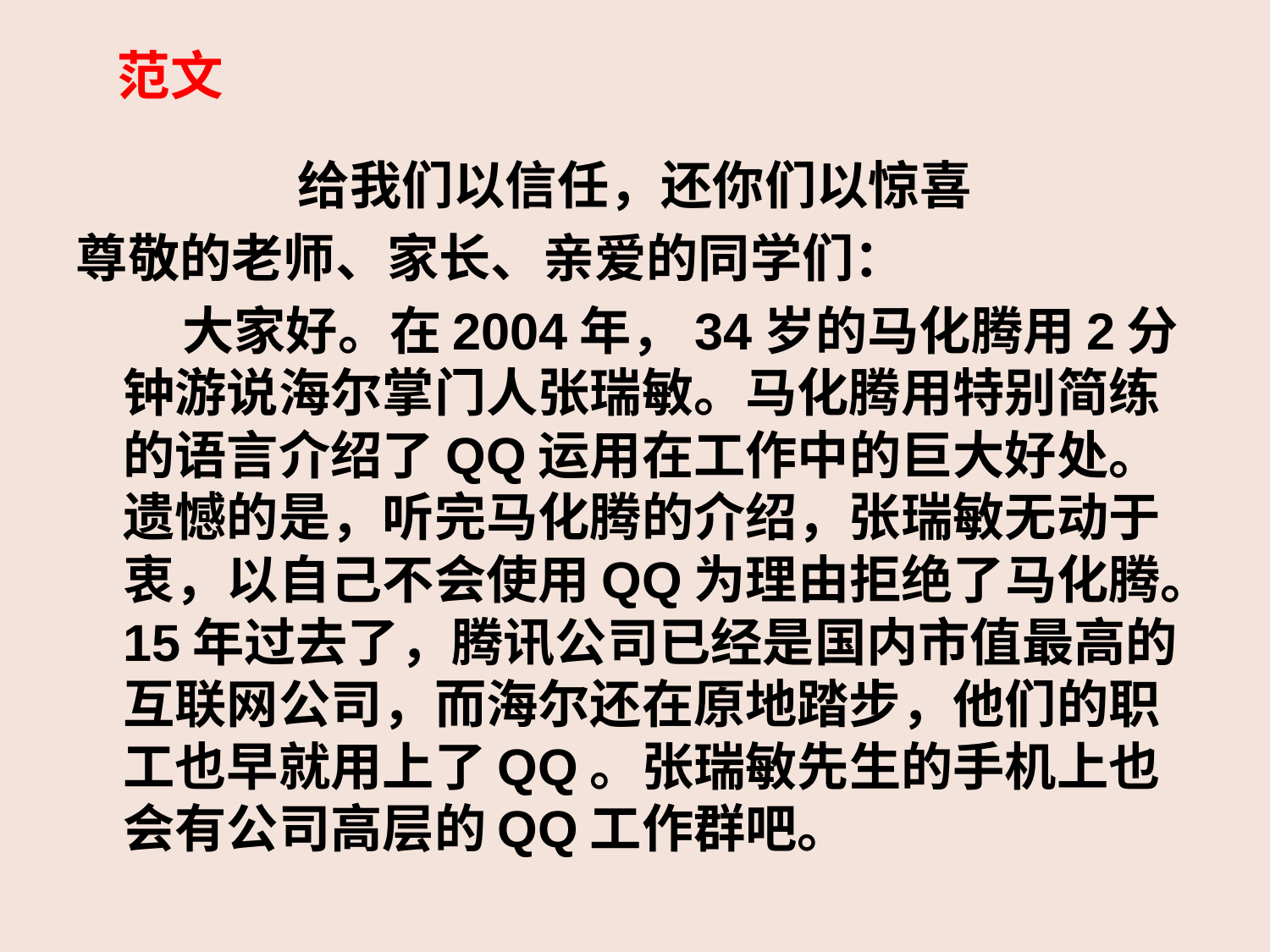

范文
给我们以信任，还你们以惊喜
尊敬的老师、家长、亲爱的同学们：
        大家好。在2004年，34岁的马化腾用2分钟游说海尔掌门人张瑞敏。马化腾用特别简练的语言介绍了QQ运用在工作中的巨大好处。遗憾的是，听完马化腾的介绍，张瑞敏无动于衷，以自己不会使用QQ为理由拒绝了马化腾。15年过去了，腾讯公司已经是国内市值最高的互联网公司，而海尔还在原地踏步，他们的职工也早就用上了QQ。张瑞敏先生的手机上也会有公司高层的QQ工作群吧。